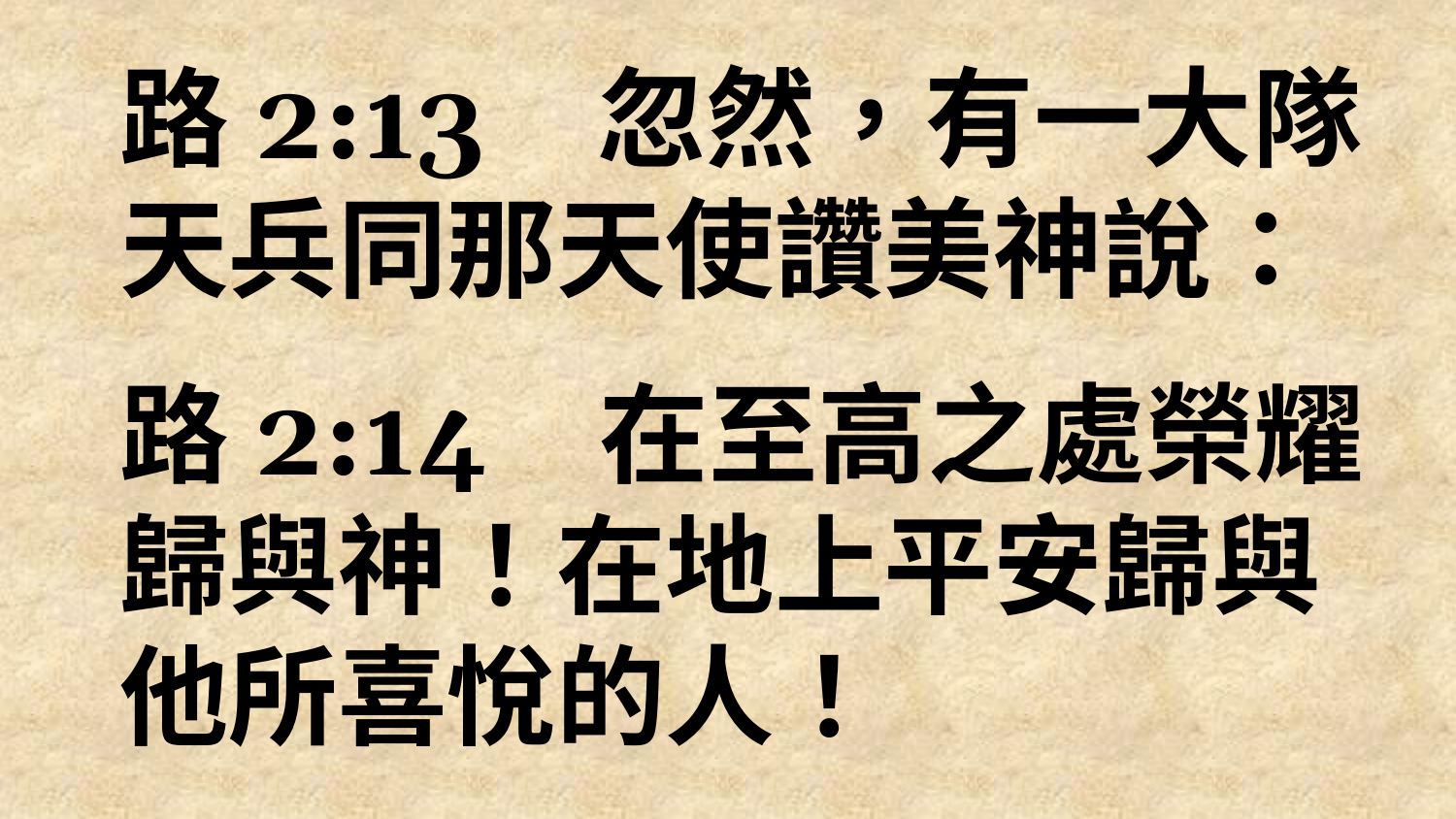

路2:13   忽然，有一大隊天兵同那天使讚美神說：
路2:14   在至高之處榮耀歸與神！在地上平安歸與他所喜悅的人！